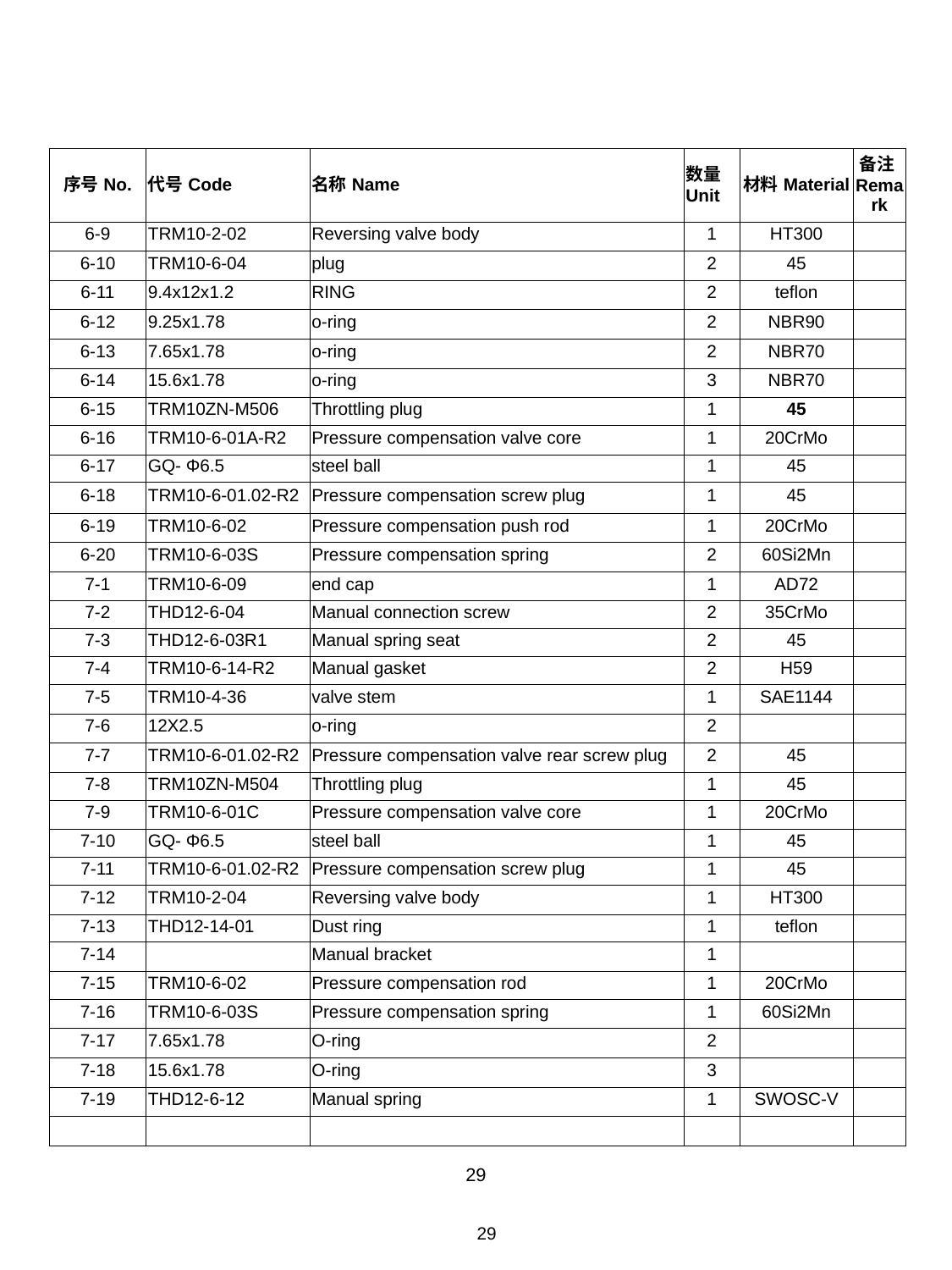

| 序号No. | 代号Code | 名称Name | 数量Unit | 材料Material | 备注Remark |
| --- | --- | --- | --- | --- | --- |
| 6-9 | TRM10-2-02 | Reversing valve body | 1 | HT300 |  |
| 6-10 | TRM10-6-04 | plug | 2 | 45 |  |
| 6-11 | 9.4x12x1.2 | RING | 2 | teflon |  |
| 6-12 | 9.25x1.78 | o-ring | 2 | NBR90 |  |
| 6-13 | 7.65x1.78 | o-ring | 2 | NBR70 |  |
| 6-14 | 15.6x1.78 | o-ring | 3 | NBR70 |  |
| 6-15 | TRM10ZN-M506 | Throttling plug | 1 | 45 |  |
| 6-16 | TRM10-6-01A-R2 | Pressure compensation valve core | 1 | 20CrMo |  |
| 6-17 | GQ- Φ6.5 | steel ball | 1 | 45 |  |
| 6-18 | TRM10-6-01.02-R2 | Pressure compensation screw plug | 1 | 45 |  |
| 6-19 | TRM10-6-02 | Pressure compensation push rod | 1 | 20CrMo |  |
| 6-20 | TRM10-6-03S | Pressure compensation spring | 2 | 60Si2Mn |  |
| 7-1 | TRM10-6-09 | end cap | 1 | AD72 |  |
| 7-2 | THD12-6-04 | Manual connection screw | 2 | 35CrMo |  |
| 7-3 | THD12-6-03R1 | Manual spring seat | 2 | 45 |  |
| 7-4 | TRM10-6-14-R2 | Manual gasket | 2 | H59 |  |
| 7-5 | TRM10-4-36 | valve stem | 1 | SAE1144 |  |
| 7-6 | 12X2.5 | o-ring | 2 |  |  |
| 7-7 | TRM10-6-01.02-R2 | Pressure compensation valve rear screw plug | 2 | 45 |  |
| 7-8 | TRM10ZN-M504 | Throttling plug | 1 | 45 |  |
| 7-9 | TRM10-6-01C | Pressure compensation valve core | 1 | 20CrMo |  |
| 7-10 | GQ- Φ6.5 | steel ball | 1 | 45 |  |
| 7-11 | TRM10-6-01.02-R2 | Pressure compensation screw plug | 1 | 45 |  |
| 7-12 | TRM10-2-04 | Reversing valve body | 1 | HT300 |  |
| 7-13 | THD12-14-01 | Dust ring | 1 | teflon |  |
| 7-14 |  | Manual bracket | 1 |  |  |
| 7-15 | TRM10-6-02 | Pressure compensation rod | 1 | 20CrMo |  |
| 7-16 | TRM10-6-03S | Pressure compensation spring | 1 | 60Si2Mn |  |
| 7-17 | 7.65x1.78 | O-ring | 2 |  |  |
| 7-18 | 15.6x1.78 | O-ring | 3 |  |  |
| 7-19 | THD12-6-12 | Manual spring | 1 | SWOSC-V |  |
|  |  |  |  |  |  |
29
29